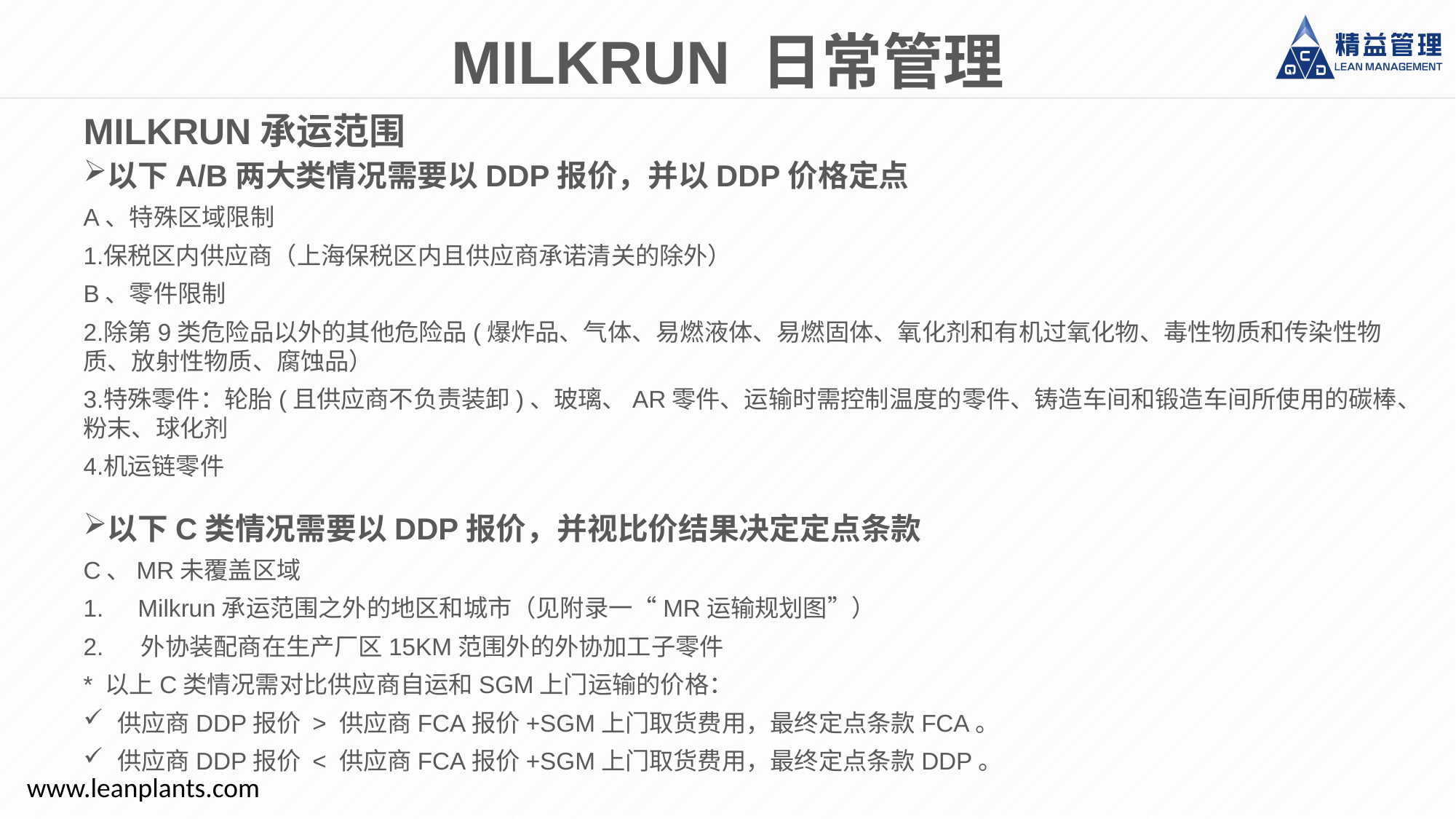

MILKRUN 日常管理
MILKRUN承运范围
以下A/B两大类情况需要以DDP报价，并以DDP价格定点
A、特殊区域限制
保税区内供应商（上海保税区内且供应商承诺清关的除外）
B、零件限制
除第9类危险品以外的其他危险品(爆炸品、气体、易燃液体、易燃固体、氧化剂和有机过氧化物、毒性物质和传染性物质、放射性物质、腐蚀品）
特殊零件：轮胎(且供应商不负责装卸)、玻璃、AR零件、运输时需控制温度的零件、铸造车间和锻造车间所使用的碳棒、粉末、球化剂
机运链零件

以下C类情况需要以DDP报价，并视比价结果决定定点条款
C、MR未覆盖区域
  Milkrun承运范围之外的地区和城市（见附录一“MR运输规划图”）
  外协装配商在生产厂区15KM范围外的外协加工子零件
* 以上C类情况需对比供应商自运和SGM上门运输的价格：
供应商DDP报价 > 供应商FCA报价+SGM上门取货费用，最终定点条款FCA。
供应商DDP报价 < 供应商FCA报价+SGM上门取货费用，最终定点条款DDP。